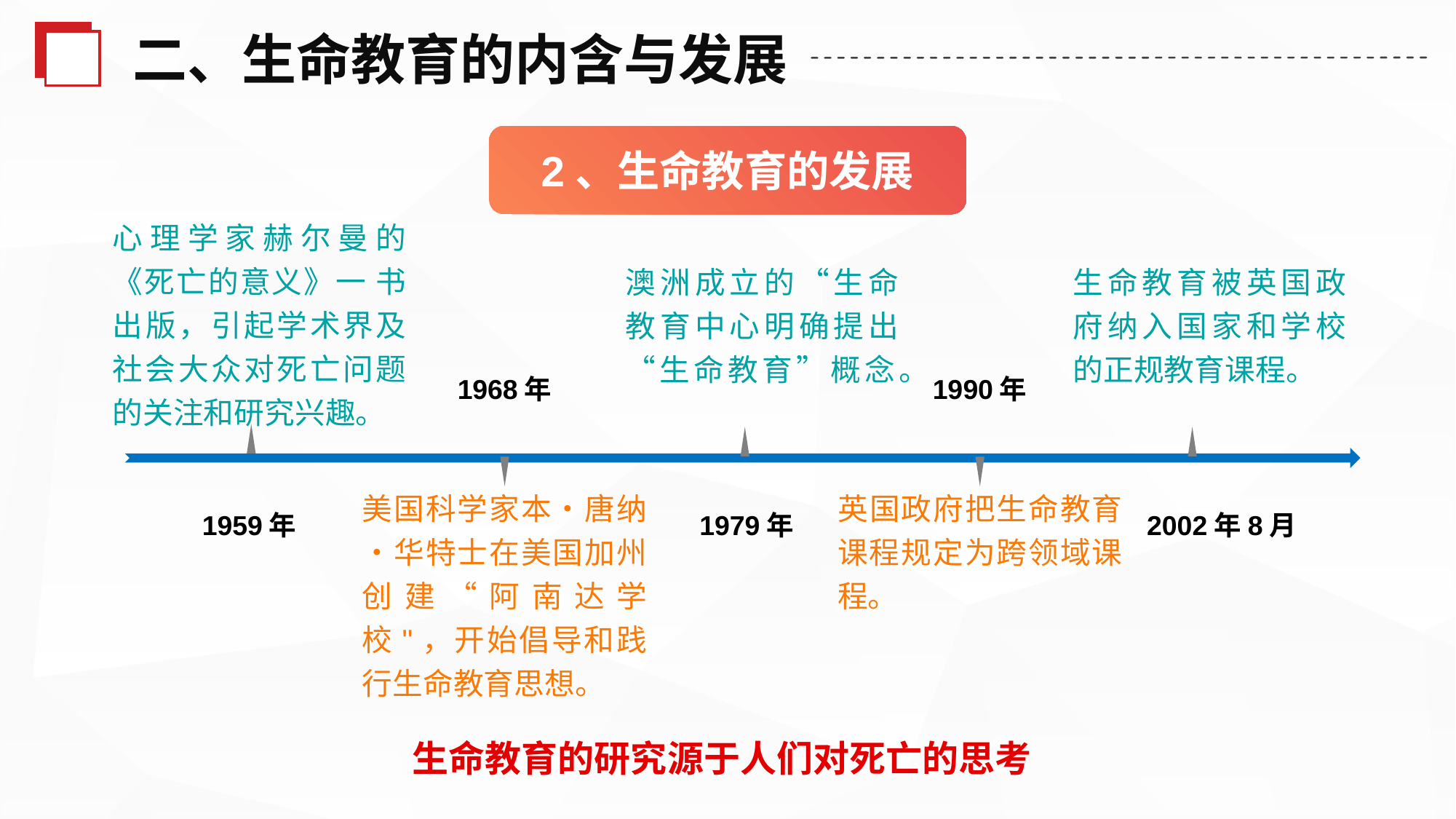

二、生命教育的内含与发展

2、生命教育的发展
心理学家赫尔曼的《死亡的意义》一 书出版，引起学术界及社会大众对死亡问题的关注和研究兴趣。
澳洲成立的“生命教育中心明确提出“生命教育”概念。
生命教育被英国政府纳入国家和学校的正规教育课程。
1968年
1990年

美国科学家本・唐纳・华特士在美国加州创建“阿南达学校"，开始倡导和践行生命教育思想。
英国政府把生命教育课程规定为跨领域课程。
1959年
1979年
2002年8月
生命教育的研究源于人们对死亡的思考